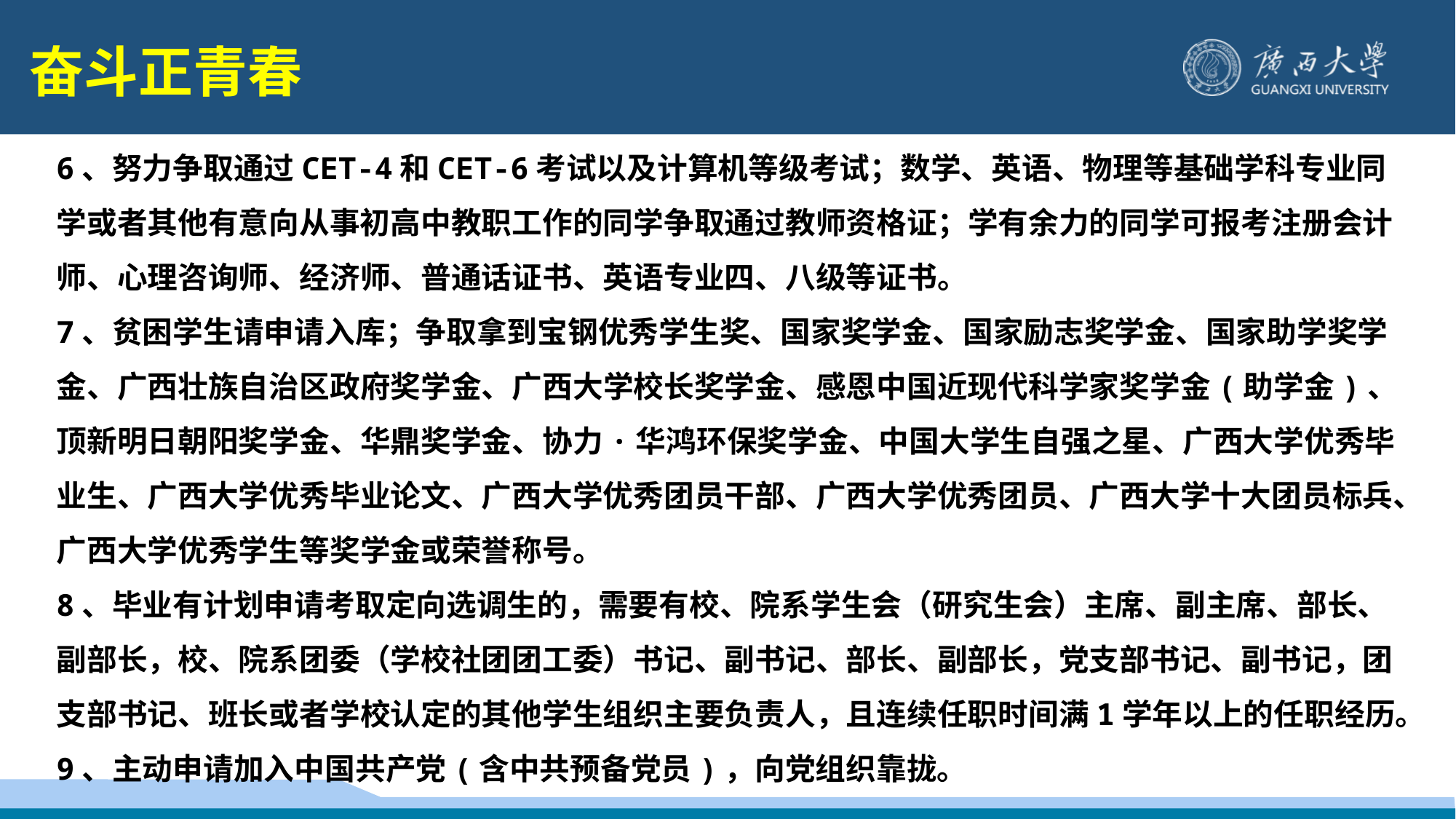

奋斗正青春
6、努力争取通过CET-4和CET-6考试以及计算机等级考试；数学、英语、物理等基础学科专业同学或者其他有意向从事初高中教职工作的同学争取通过教师资格证；学有余力的同学可报考注册会计师、心理咨询师、经济师、普通话证书、英语专业四、八级等证书。
7、贫困学生请申请入库；争取拿到宝钢优秀学生奖、国家奖学金、国家励志奖学金、国家助学奖学金、广西壮族自治区政府奖学金、广西大学校长奖学金、感恩中国近现代科学家奖学金(助学金)、顶新明日朝阳奖学金、华鼎奖学金、协力·华鸿环保奖学金、中国大学生自强之星、广西大学优秀毕业生、广西大学优秀毕业论文、广西大学优秀团员干部、广西大学优秀团员、广西大学十大团员标兵、广西大学优秀学生等奖学金或荣誉称号。
8、毕业有计划申请考取定向选调生的，需要有校、院系学生会（研究生会）主席、副主席、部长、副部长，校、院系团委（学校社团团工委）书记、副书记、部长、副部长，党支部书记、副书记，团支部书记、班长或者学校认定的其他学生组织主要负责人，且连续任职时间满1学年以上的任职经历。
9、主动申请加入中国共产党(含中共预备党员)，向党组织靠拢。